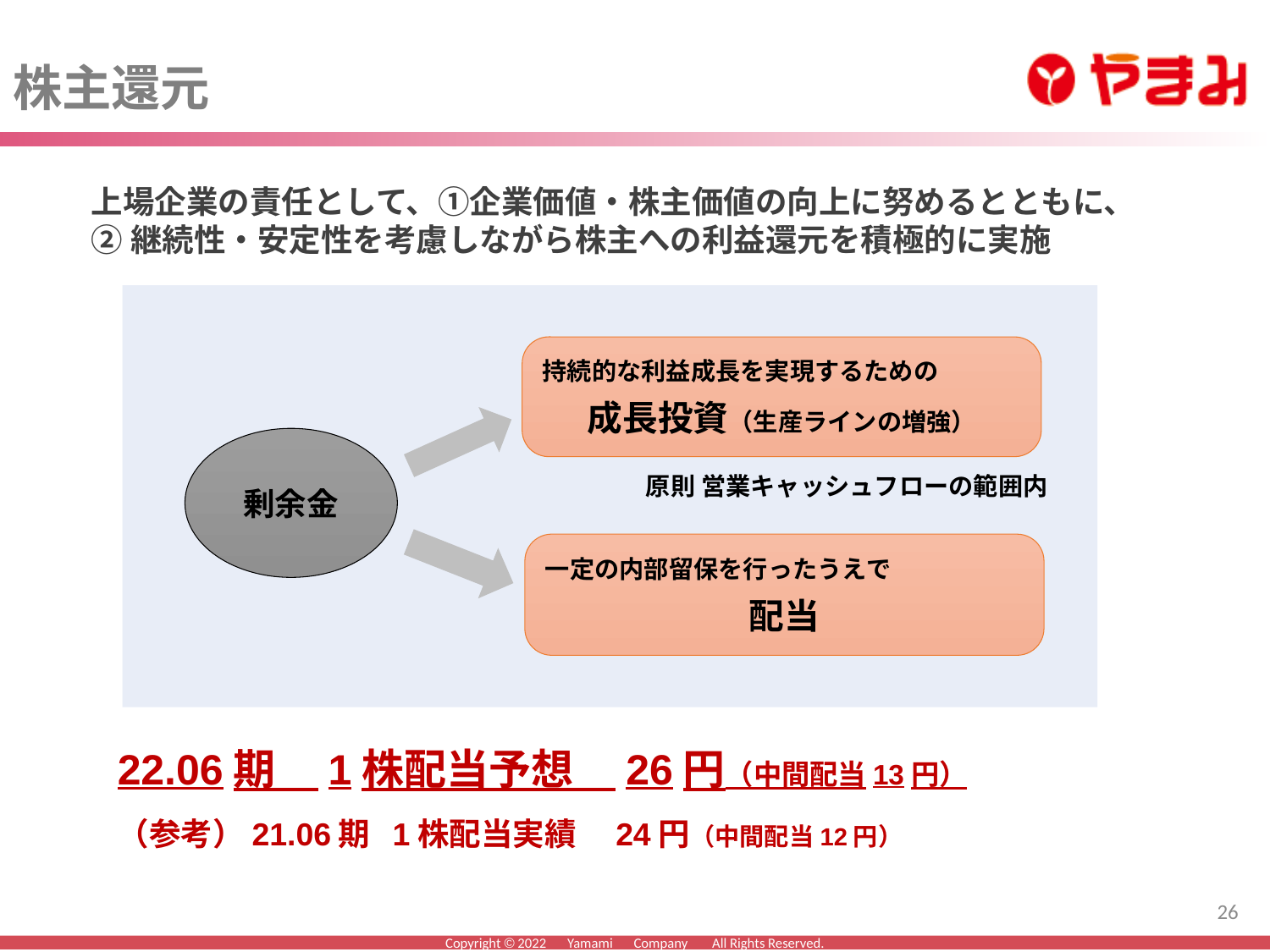

株主還元
上場企業の責任として、①企業価値・株主価値の向上に努めるとともに、
②継続性・安定性を考慮しながら株主への利益還元を積極的に実施

持続的な利益成長を実現するための
成長投資（生産ラインの増強）

剰余金
原則 営業キャッシュフローの範囲内
一定の内部留保を行ったうえで
配当

22.06期　1株配当予想　26円（中間配当13円）
（参考）21.06期  1株配当実績　24円（中間配当12円）
26